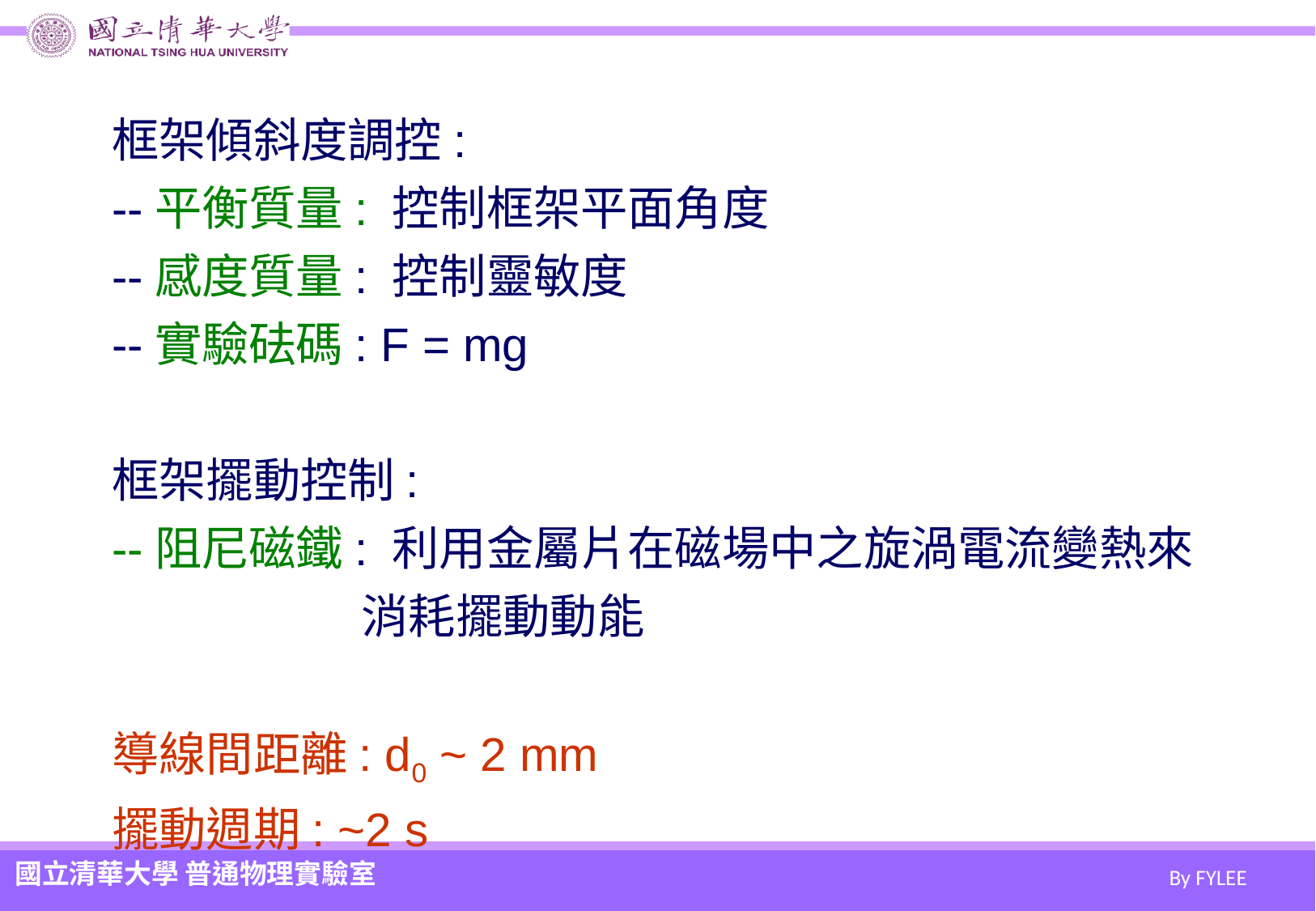

#
框架傾斜度調控:
--平衡質量: 控制框架平面角度
--感度質量: 控制靈敏度
--實驗砝碼: F = mg

框架擺動控制:
--阻尼磁鐵: 利用金屬片在磁場中之旋渦電流變熱來消耗擺動動能

導線間距離: d0 ~ 2 mm
擺動週期: ~2 s